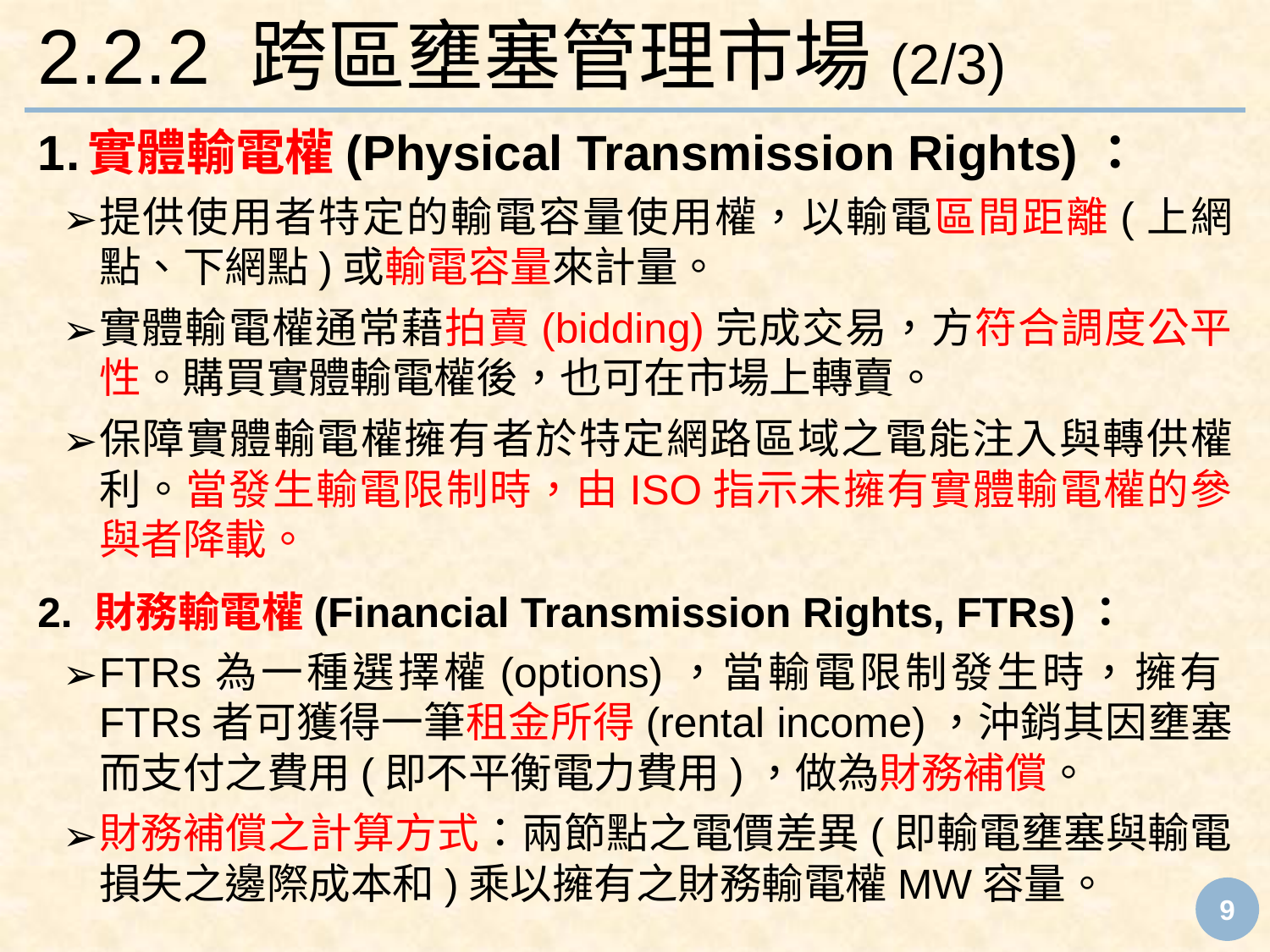

# 2.2.2 跨區壅塞管理市場(2/3)
實體輸電權(Physical Transmission Rights)：
提供使用者特定的輸電容量使用權，以輸電區間距離(上網點、下網點)或輸電容量來計量。
實體輸電權通常藉拍賣(bidding)完成交易，方符合調度公平性。購買實體輸電權後，也可在市場上轉賣。
保障實體輸電權擁有者於特定網路區域之電能注入與轉供權利。當發生輸電限制時，由ISO指示未擁有實體輸電權的參與者降載。
2. 財務輸電權(Financial Transmission Rights, FTRs)：
FTRs為一種選擇權(options)，當輸電限制發生時，擁有FTRs者可獲得一筆租金所得(rental income)，沖銷其因壅塞而支付之費用(即不平衡電力費用)，做為財務補償。
財務補償之計算方式：兩節點之電價差異(即輸電壅塞與輸電損失之邊際成本和)乘以擁有之財務輸電權MW容量。
9